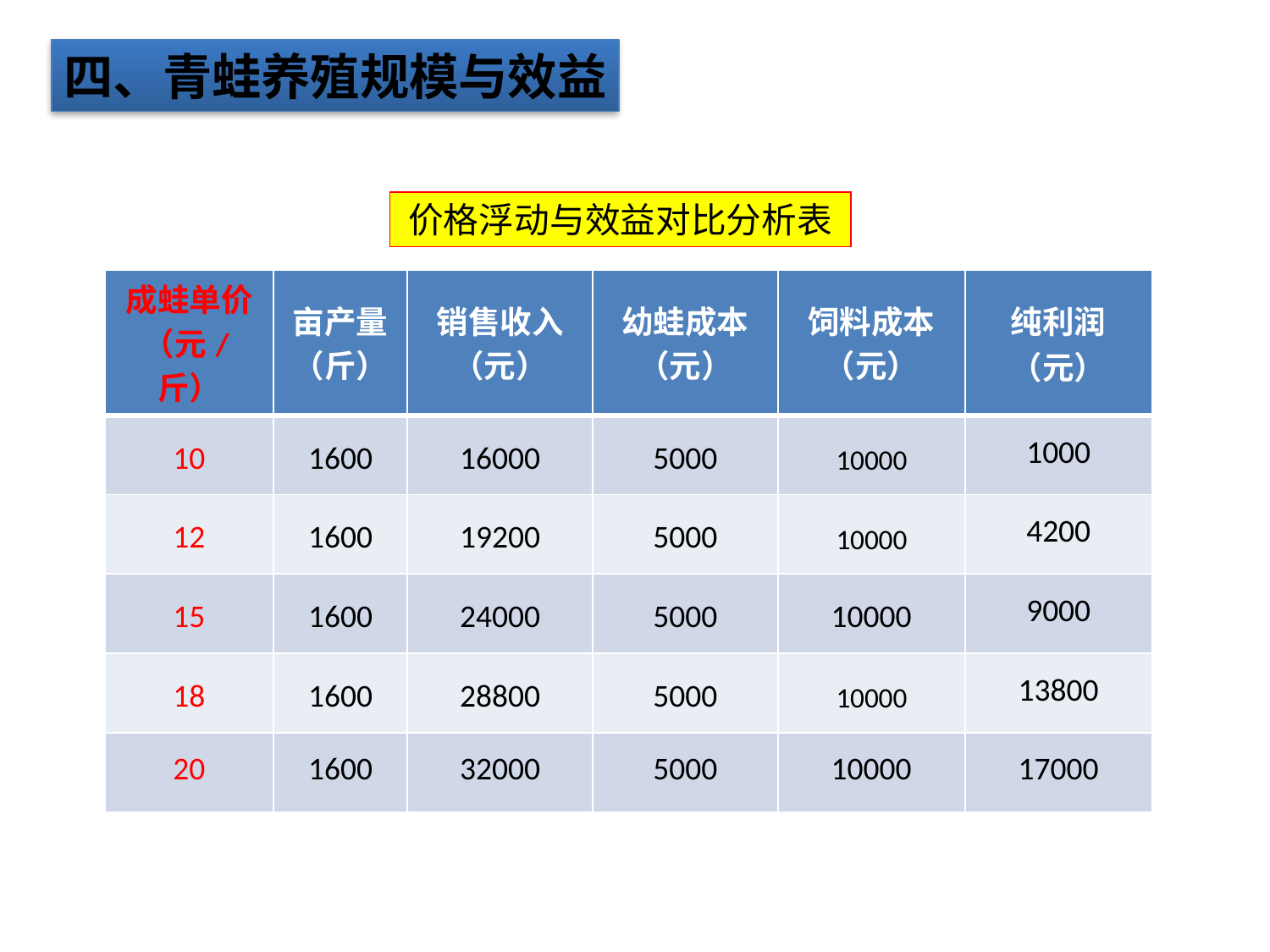

添加文本
四、青蛙养殖规模与效益
价格浮动与效益对比分析表
| 成蛙单价（元/斤） | 亩产量（斤） | 销售收入（元） | 幼蛙成本（元） | 饲料成本（元） | 纯利润 （元） |
| --- | --- | --- | --- | --- | --- |
| 10 | 1600 | 16000 | 5000 | 10000 | 1000 |
| 12 | 1600 | 19200 | 5000 | 10000 | 4200 |
| 15 | 1600 | 24000 | 5000 | 10000 | 9000 |
| 18 | 1600 | 28800 | 5000 | 10000 | 13800 |
| 20 | 1600 | 32000 | 5000 | 10000 | 17000 |
点击添加文本
点击添加文本
点击添加文本
点击添加文本